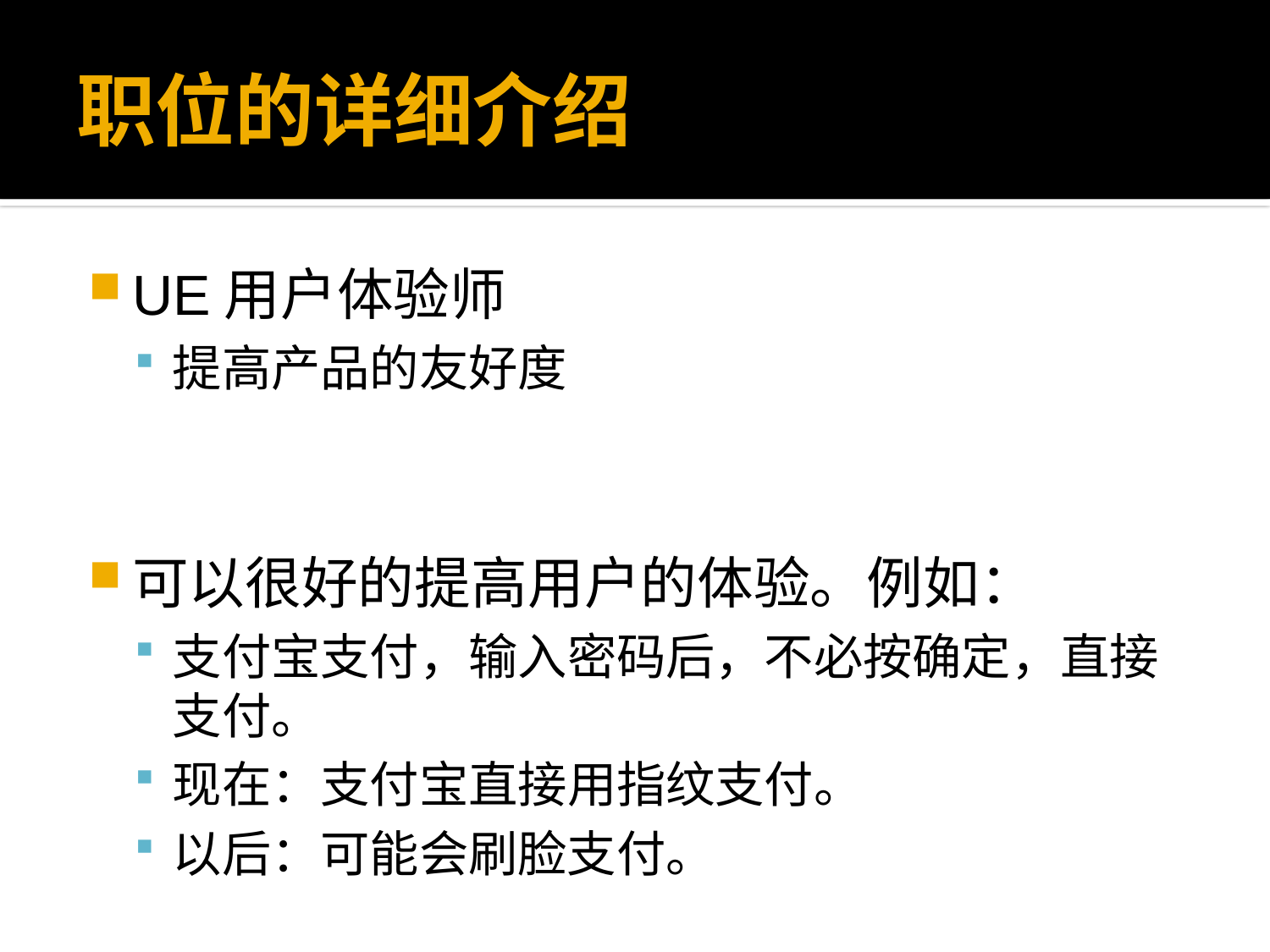

# 职位的详细介绍
UE用户体验师
提高产品的友好度

可以很好的提高用户的体验。例如：
支付宝支付，输入密码后，不必按确定，直接支付。
现在：支付宝直接用指纹支付。
以后：可能会刷脸支付。